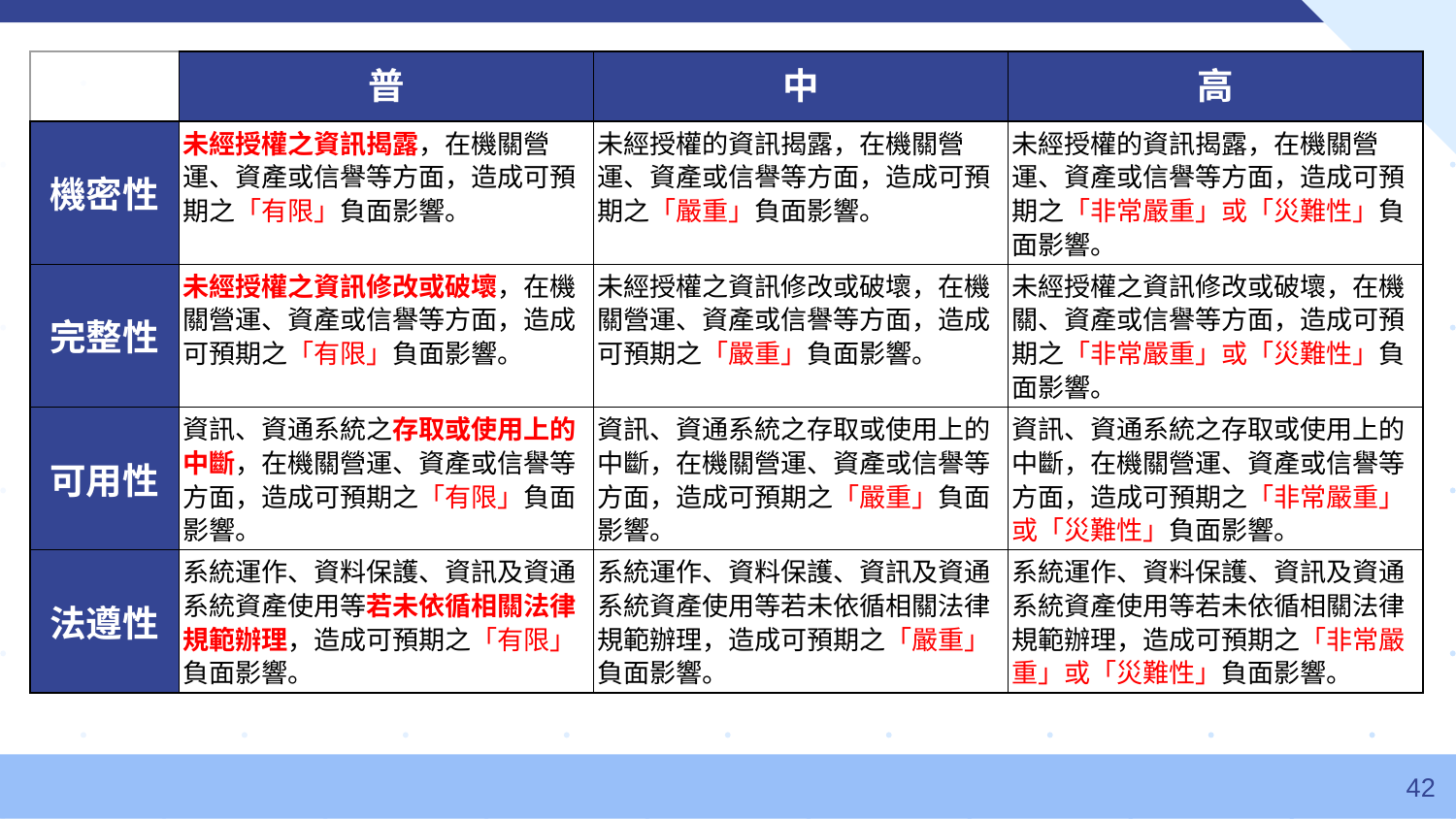

|  | 普 | 中 | 高 |
| --- | --- | --- | --- |
| 機密性 | 未經授權之資訊揭露，在機關營運、資產或信譽等方面，造成可預期之「有限」負面影響。 | 未經授權的資訊揭露，在機關營運、資產或信譽等方面，造成可預期之「嚴重」負面影響。 | 未經授權的資訊揭露，在機關營運、資產或信譽等方面，造成可預期之「非常嚴重」或「災難性」負面影響。 |
| 完整性 | 未經授權之資訊修改或破壞，在機關營運、資產或信譽等方面，造成可預期之「有限」負面影響。 | 未經授權之資訊修改或破壞，在機關營運、資產或信譽等方面，造成可預期之「嚴重」負面影響。 | 未經授權之資訊修改或破壞，在機關、資產或信譽等方面，造成可預期之「非常嚴重」或「災難性」負面影響。 |
| 可用性 | 資訊、資通系統之存取或使用上的中斷，在機關營運、資產或信譽等方面，造成可預期之「有限」負面影響。 | 資訊、資通系統之存取或使用上的中斷，在機關營運、資產或信譽等方面，造成可預期之「嚴重」負面影響。 | 資訊、資通系統之存取或使用上的中斷，在機關營運、資產或信譽等方面，造成可預期之「非常嚴重」或「災難性」負面影響。 |
| 法遵性 | 系統運作、資料保護、資訊及資通系統資產使用等若未依循相關法律規範辦理，造成可預期之「有限」負面影響。 | 系統運作、資料保護、資訊及資通系統資產使用等若未依循相關法律規範辦理，造成可預期之「嚴重」負面影響。 | 系統運作、資料保護、資訊及資通系統資產使用等若未依循相關法律規範辦理，造成可預期之「非常嚴重」或「災難性」負面影響。 |
42